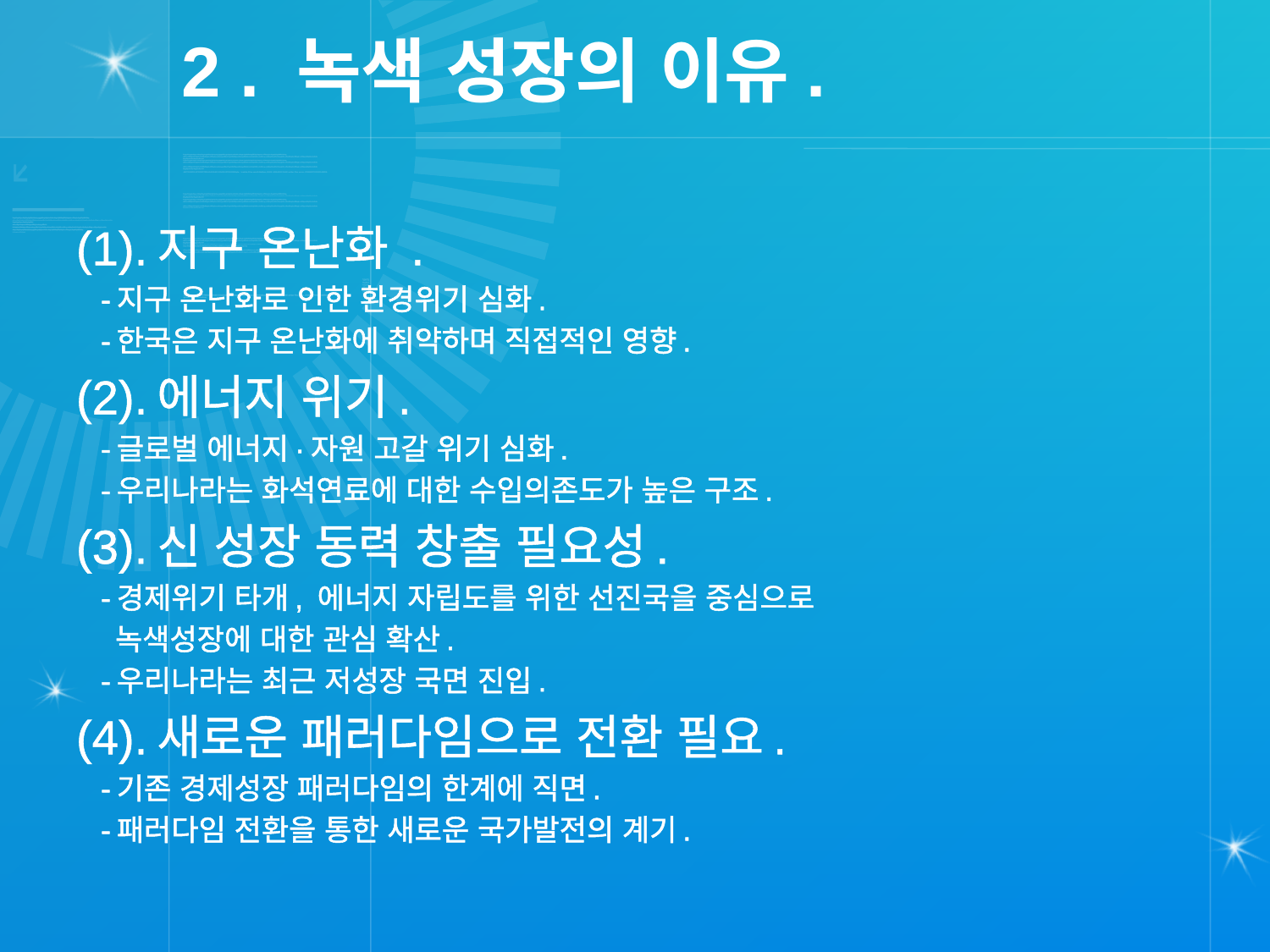

# 2 . 녹색 성장의 이유.

(1).지구 온난화 .
   -지구 온난화로 인한 환경위기 심화.
   -한국은 지구 온난화에 취약하며 직접적인 영향.
(2).에너지 위기.
   -글로벌 에너지·자원 고갈 위기 심화.
   -우리나라는 화석연료에 대한 수입의존도가 높은 구조.
(3).신 성장 동력 창출 필요성.
   -경제위기 타개, 에너지 자립도를 위한 선진국을 중심으로
    녹색성장에 대한 관심 확산.
   -우리나라는 최근 저성장 국면 진입.
(4).새로운 패러다임으로 전환 필요.
   -기존 경제성장 패러다임의 한계에 직면.
   -패러다임 전환을 통한 새로운 국가발전의 계기.